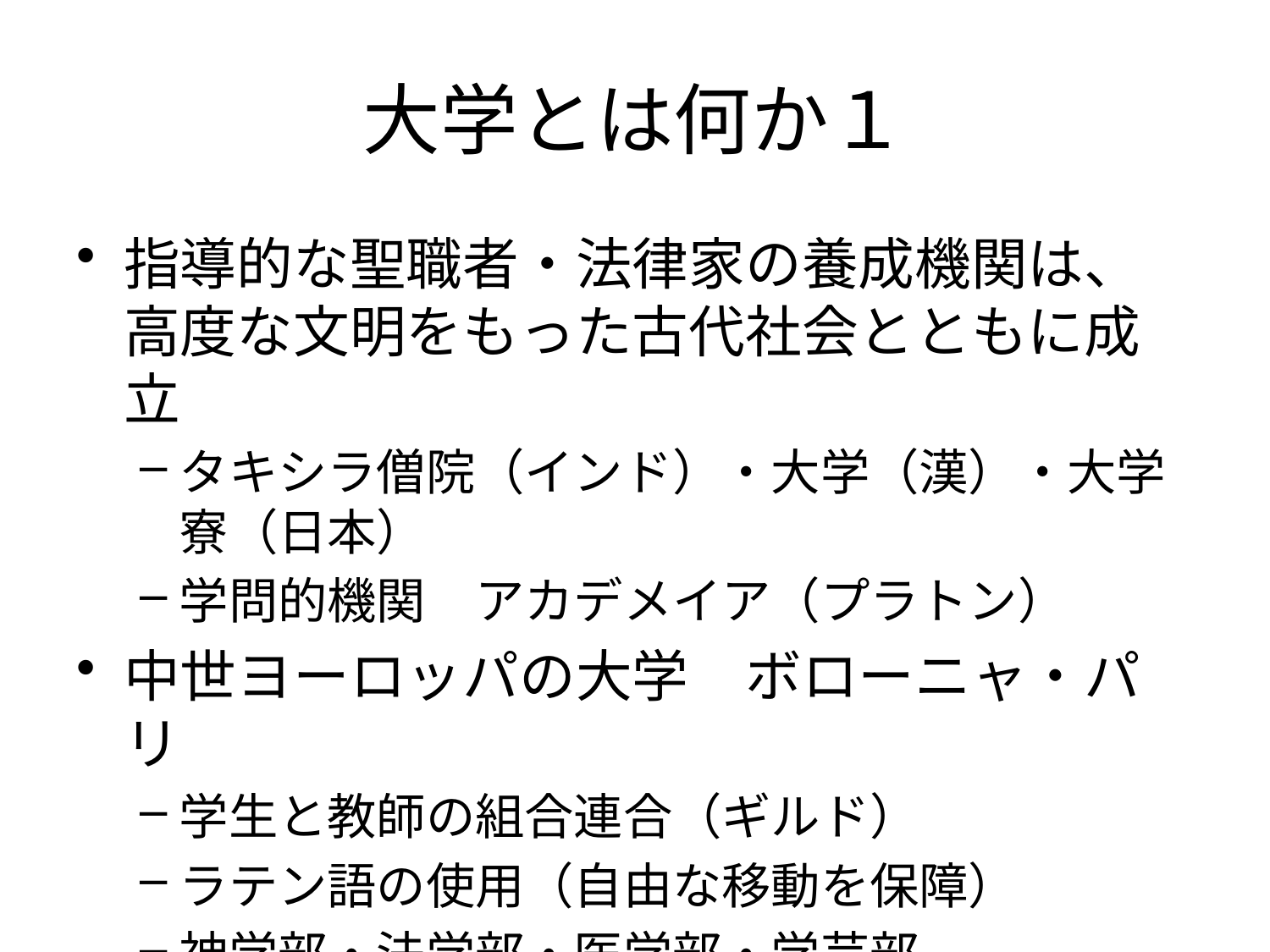

# 大学とは何か１
指導的な聖職者・法律家の養成機関は、高度な文明をもった古代社会とともに成立
タキシラ僧院（インド）・大学（漢）・大学寮（日本）
学問的機関　アカデメイア（プラトン）
中世ヨーロッパの大学　ボローニャ・パリ
学生と教師の組合連合（ギルド）
ラテン語の使用（自由な移動を保障）
神学部・法学部・医学部・学芸部
学位制度が発達